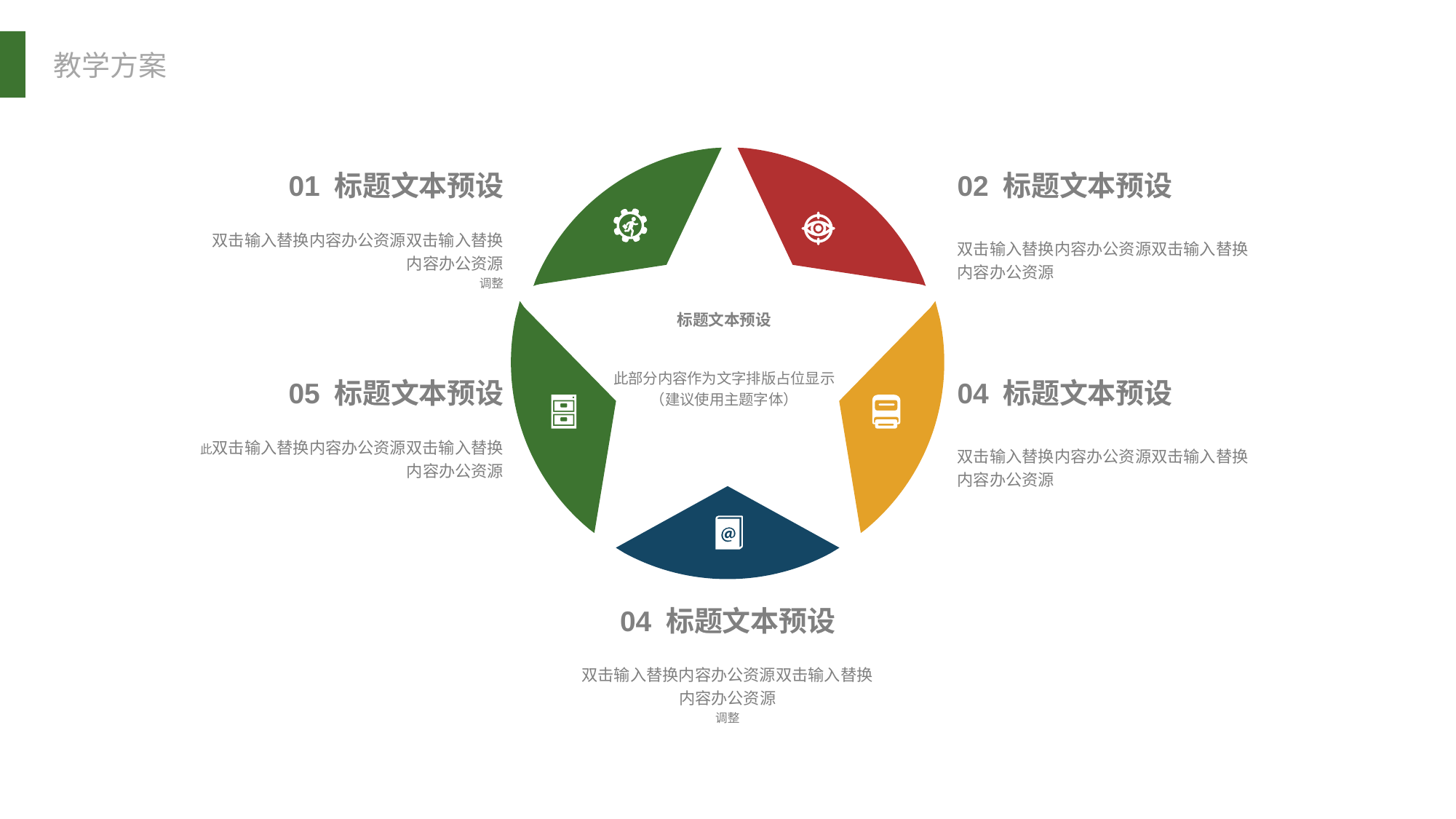

01 标题文本预设
双击输入替换内容办公资源双击输入替换内容办公资源
调整
02 标题文本预设
双击输入替换内容办公资源双击输入替换内容办公资源

标题文本预设
05 标题文本预设
此双击输入替换内容办公资源双击输入替换内容办公资源

04 标题文本预设
此部分内容作为文字排版占位显示
（建议使用主题字体）
双击输入替换内容办公资源双击输入替换内容办公资源

04 标题文本预设
双击输入替换内容办公资源双击输入替换内容办公资源
调整